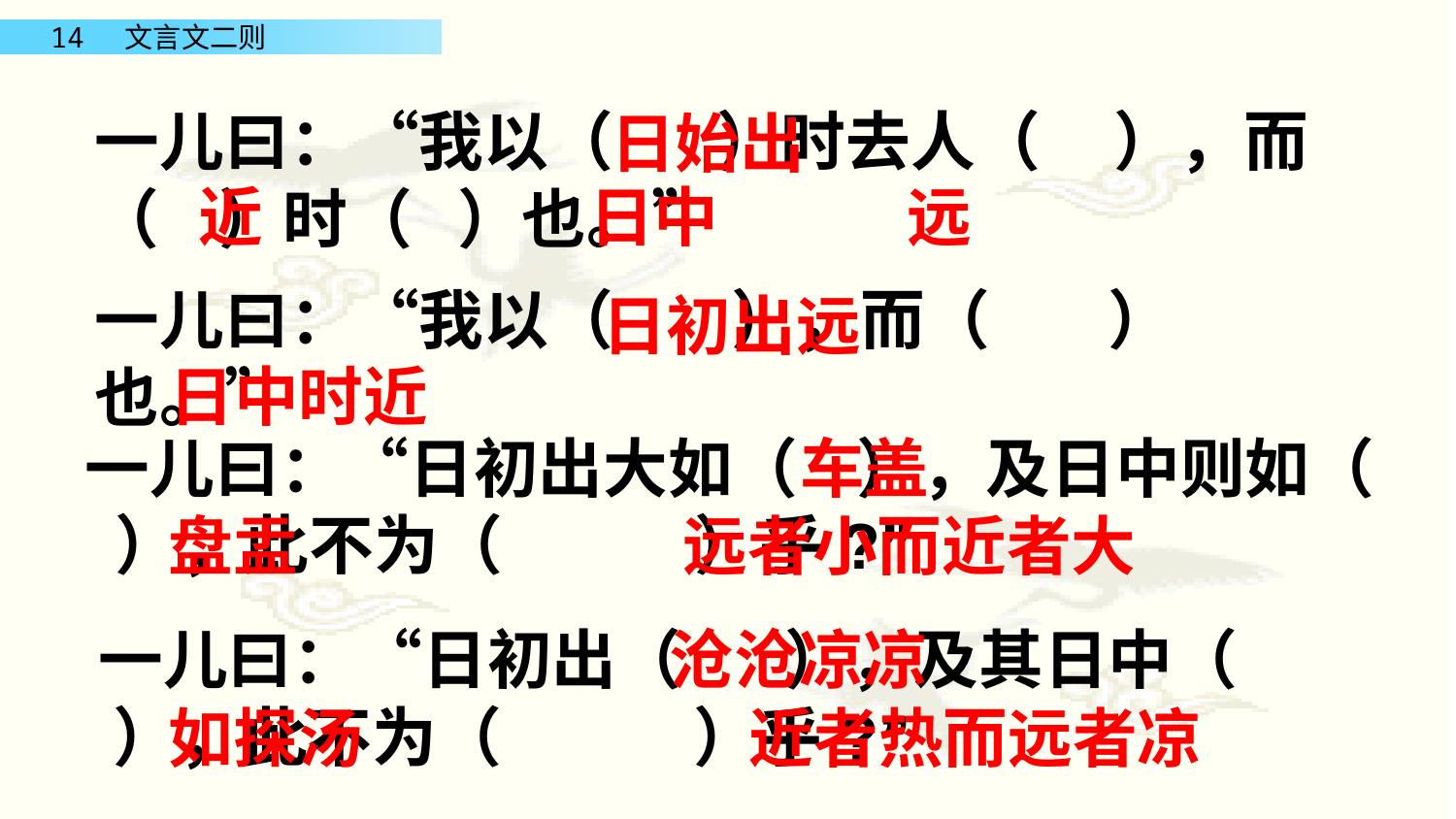

日始出
一儿曰：“我以（       ）时去人（     ），而（    ）时（   ）也。”
远
日中
近
一儿曰：“我以（        ），而（        ）也。”
日初出远
日中时近
一儿曰：“日初出大如（    ），及日中则如（     ），此不为（             ）乎?”
车盖
盘盂
远者小而近者大
一儿曰：“日初出（       ），及其日中（      ），此不为（             ）乎?”
沧沧凉凉
近者热而远者凉
如探汤